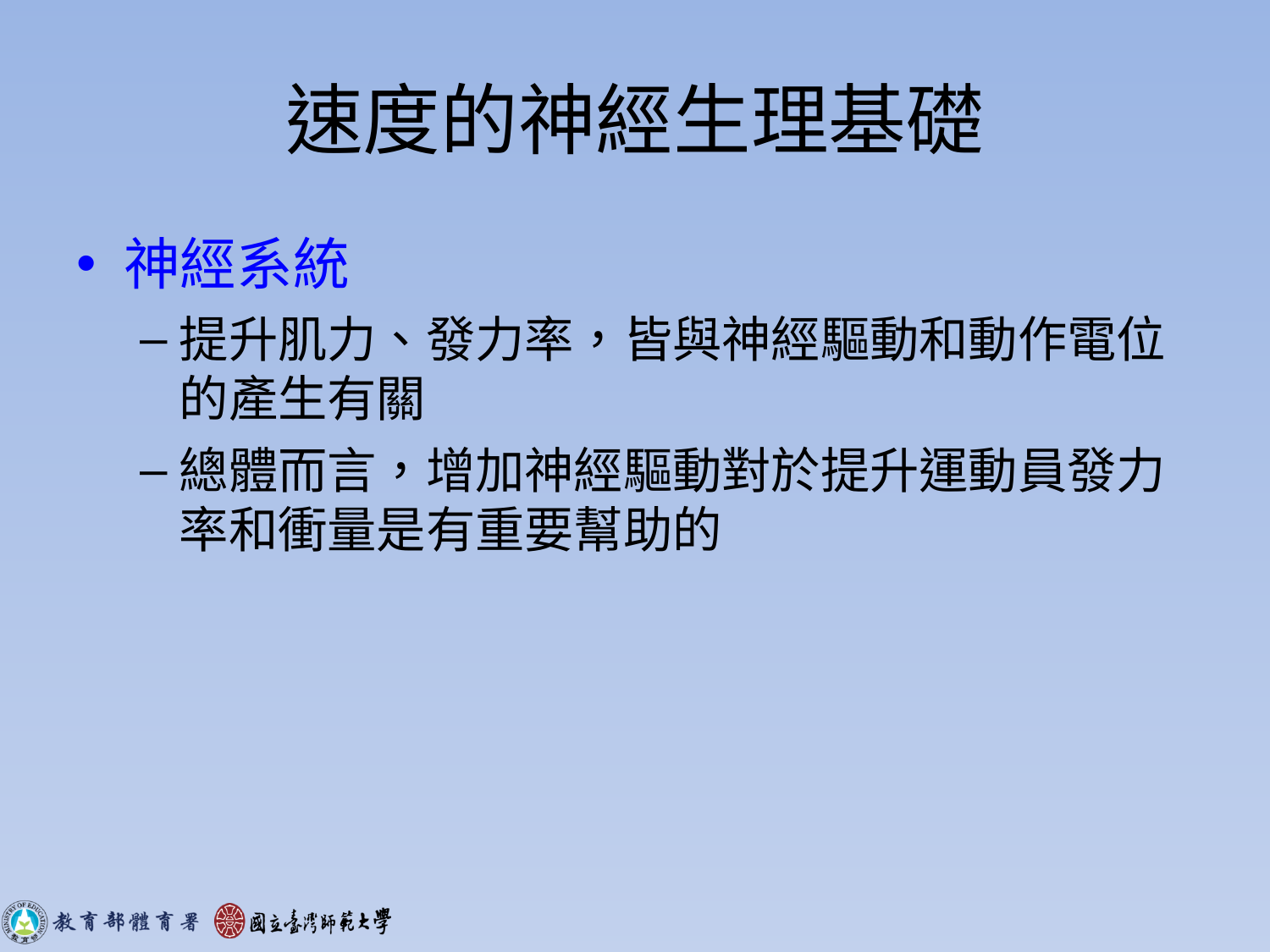

# 速度的神經生理基礎
神經系統
提升肌力、發力率，皆與神經驅動和動作電位的產生有關
總體而言，增加神經驅動對於提升運動員發力率和衝量是有重要幫助的